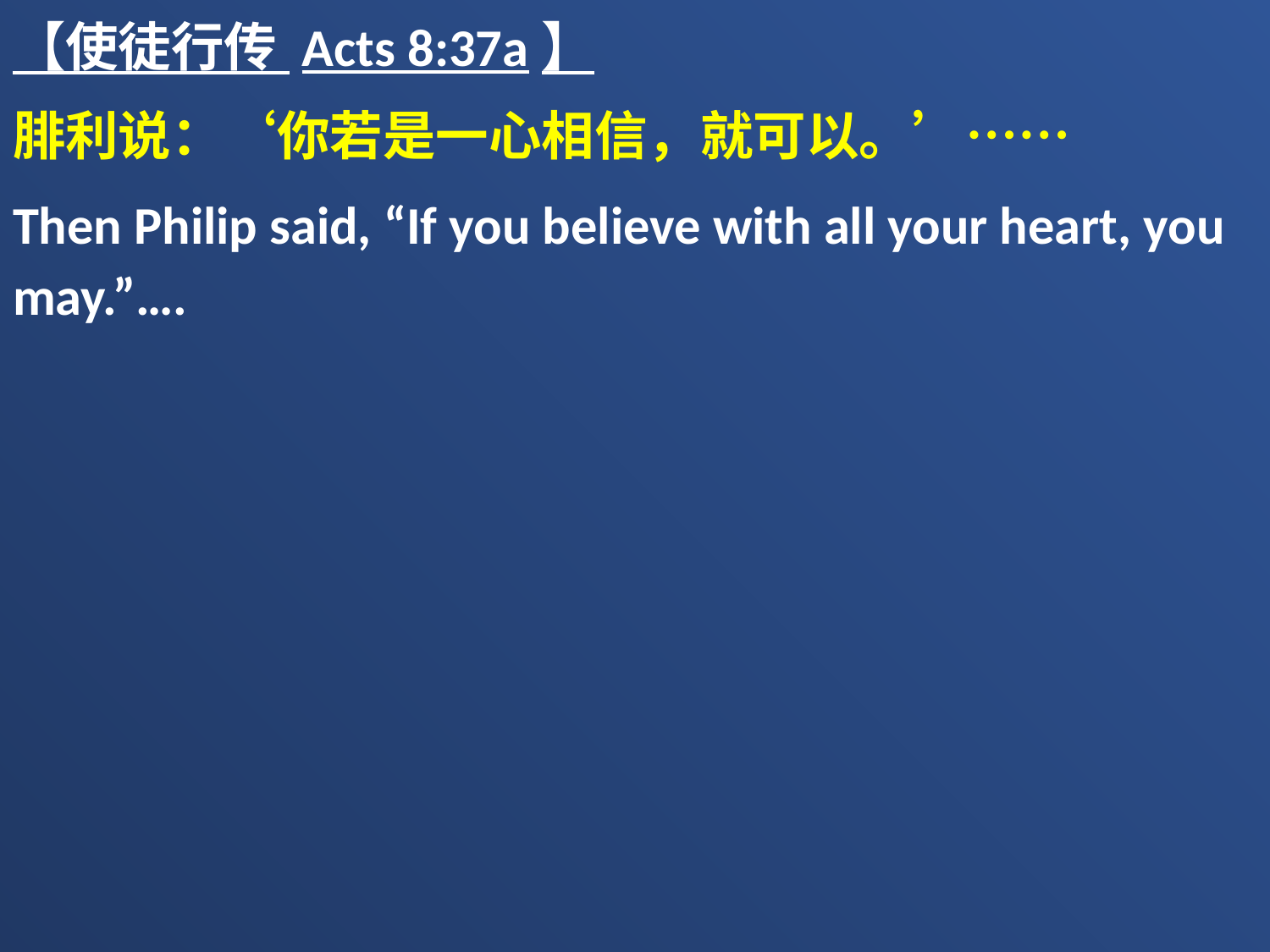

【使徒行传 Acts 8:37a】
腓利说：‘你若是一心相信，就可以。’……
Then Philip said, “If you believe with all your heart, you may.”….